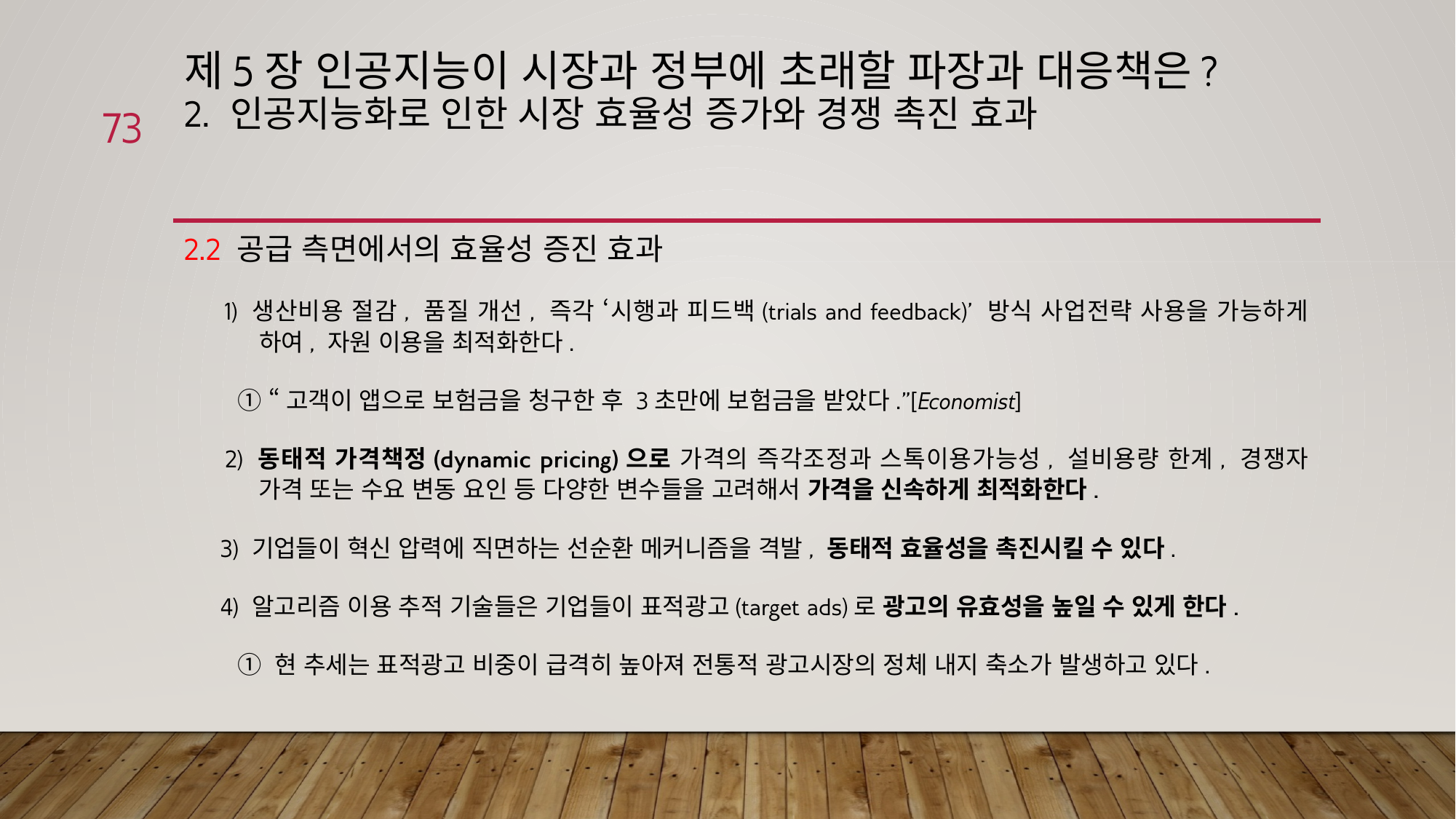

# 제5장 인공지능이 시장과 정부에 초래할 파장과 대응책은? 2. 인공지능화로 인한 시장 효율성 증가와 경쟁 촉진 효과
73

2.2 공급 측면에서의 효율성 증진 효과
     1) 생산비용 절감, 품질 개선, 즉각 ‘시행과 피드백(trials and feedback)’ 방식 사업전략 사용을 가능하게 하여, 자원 이용을 최적화한다.
        ① “고객이 앱으로 보험금을 청구한 후 3초만에 보험금을 받았다.”[Economist]
     2) 동태적 가격책정(dynamic pricing)으로 가격의 즉각조정과 스톡이용가능성, 설비용량 한계, 경쟁자 가격 또는 수요 변동 요인 등 다양한 변수들을 고려해서 가격을 신속하게 최적화한다.
     3) 기업들이 혁신 압력에 직면하는 선순환 메커니즘을 격발, 동태적 효율성을 촉진시킬 수 있다.
     4) 알고리즘 이용 추적 기술들은 기업들이 표적광고(target ads)로 광고의 유효성을 높일 수 있게 한다.
        ① 현 추세는 표적광고 비중이 급격히 높아져 전통적 광고시장의 정체 내지 축소가 발생하고 있다.